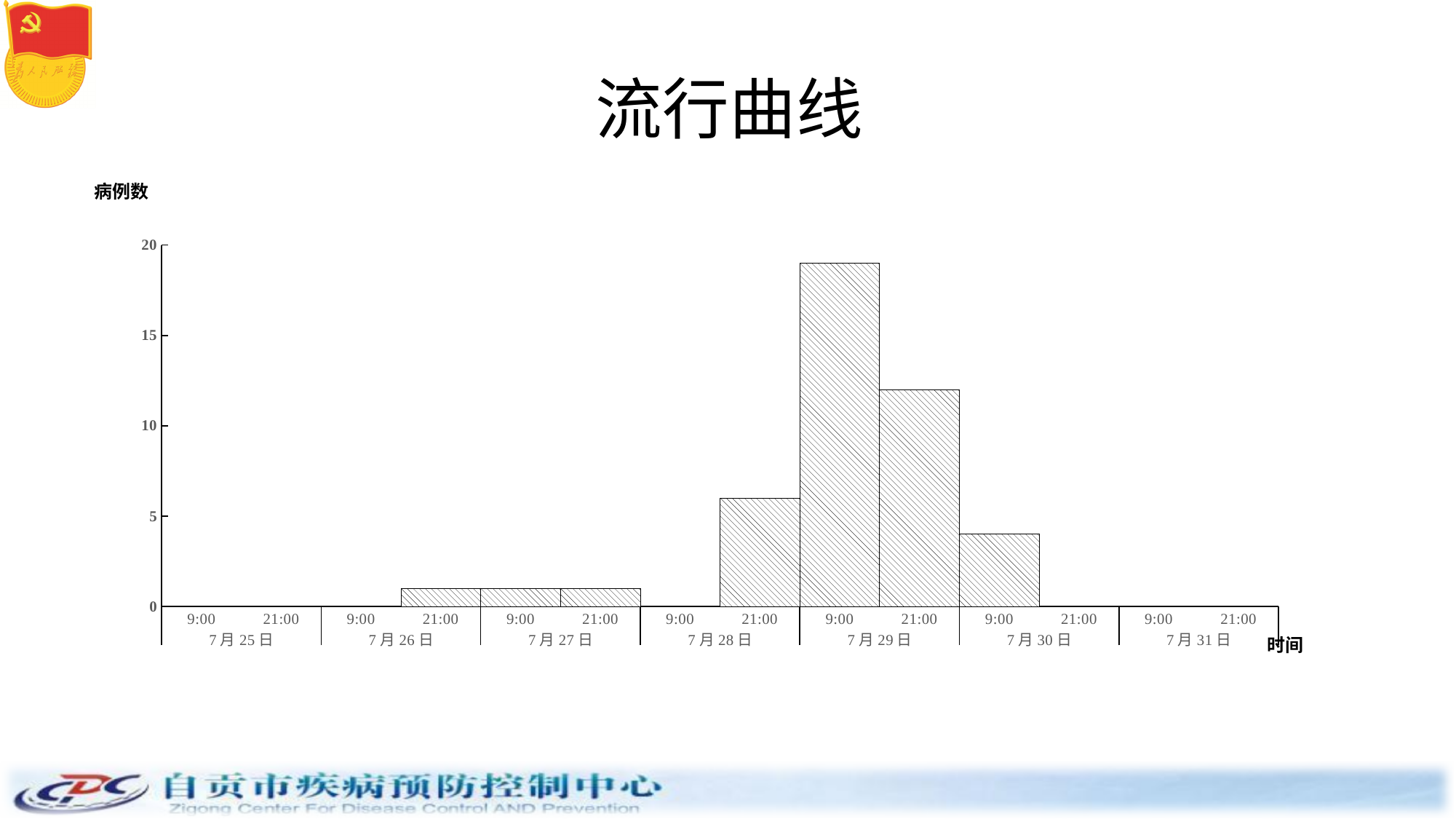

# 流行曲线

### Chart

| Category |  |
|---|---|
| 9:00 | 0.0 |
| 21:00 | 0.0 |
| 9:00 | 0.0 |
| 21:00 | 1.0 |
| 9:00 | 1.0 |
| 21:00 | 1.0 |
| 9:00 | 0.0 |
| 21:00 | 6.0 |
| 9:00 | 19.0 |
| 21:00 | 12.0 |
| 9:00 | 4.0 |
| 21:00 | 0.0 |
| 9:00 | 0.0 |
| 21:00 | 0.0 |